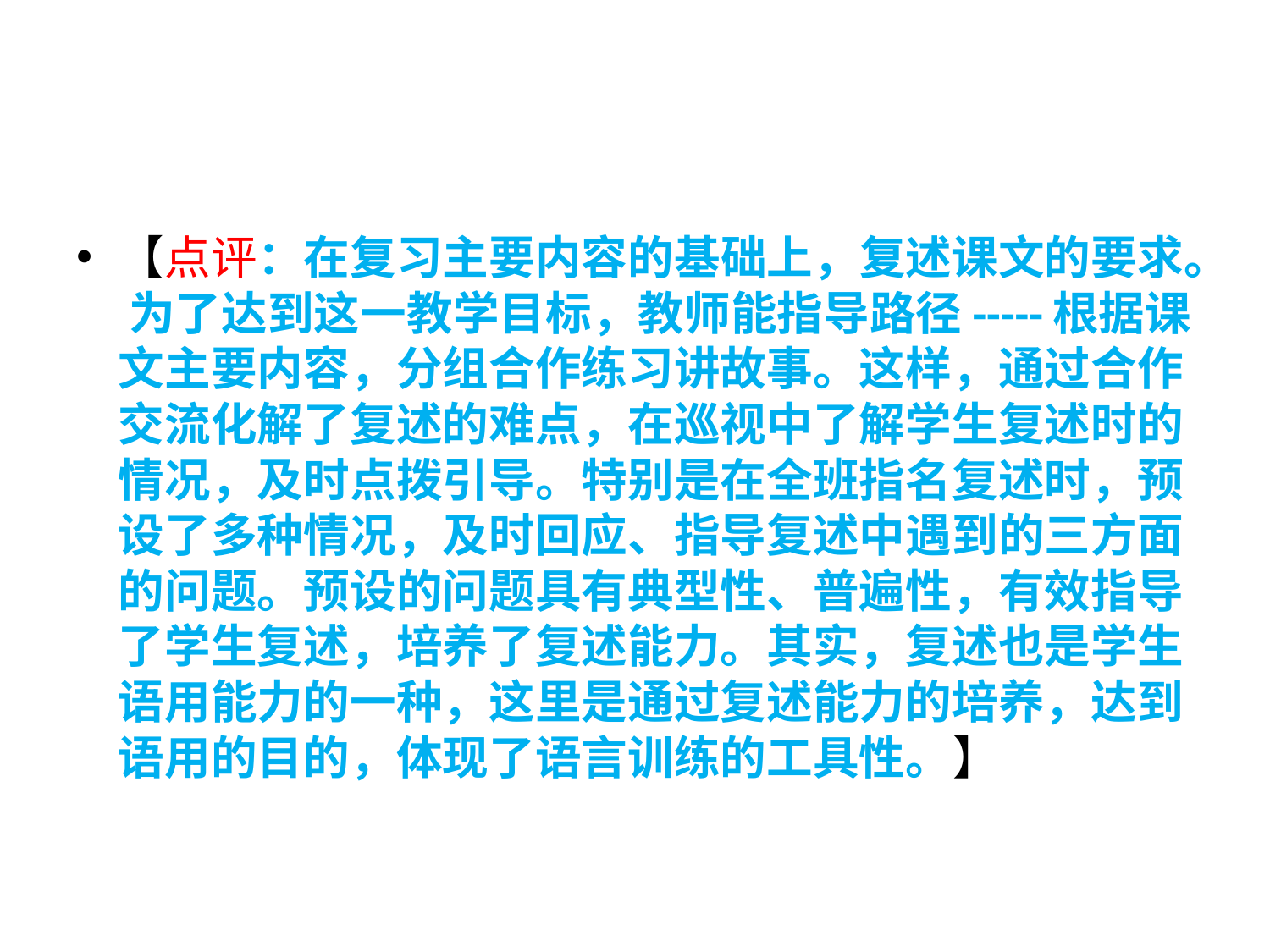

【点评：在复习主要内容的基础上，复述课文的要求。 为了达到这一教学目标，教师能指导路径-----根据课文主要内容，分组合作练习讲故事。这样，通过合作交流化解了复述的难点，在巡视中了解学生复述时的情况，及时点拨引导。特别是在全班指名复述时，预设了多种情况，及时回应、指导复述中遇到的三方面的问题。预设的问题具有典型性、普遍性，有效指导了学生复述，培养了复述能力。其实，复述也是学生语用能力的一种，这里是通过复述能力的培养，达到语用的目的，体现了语言训练的工具性。】